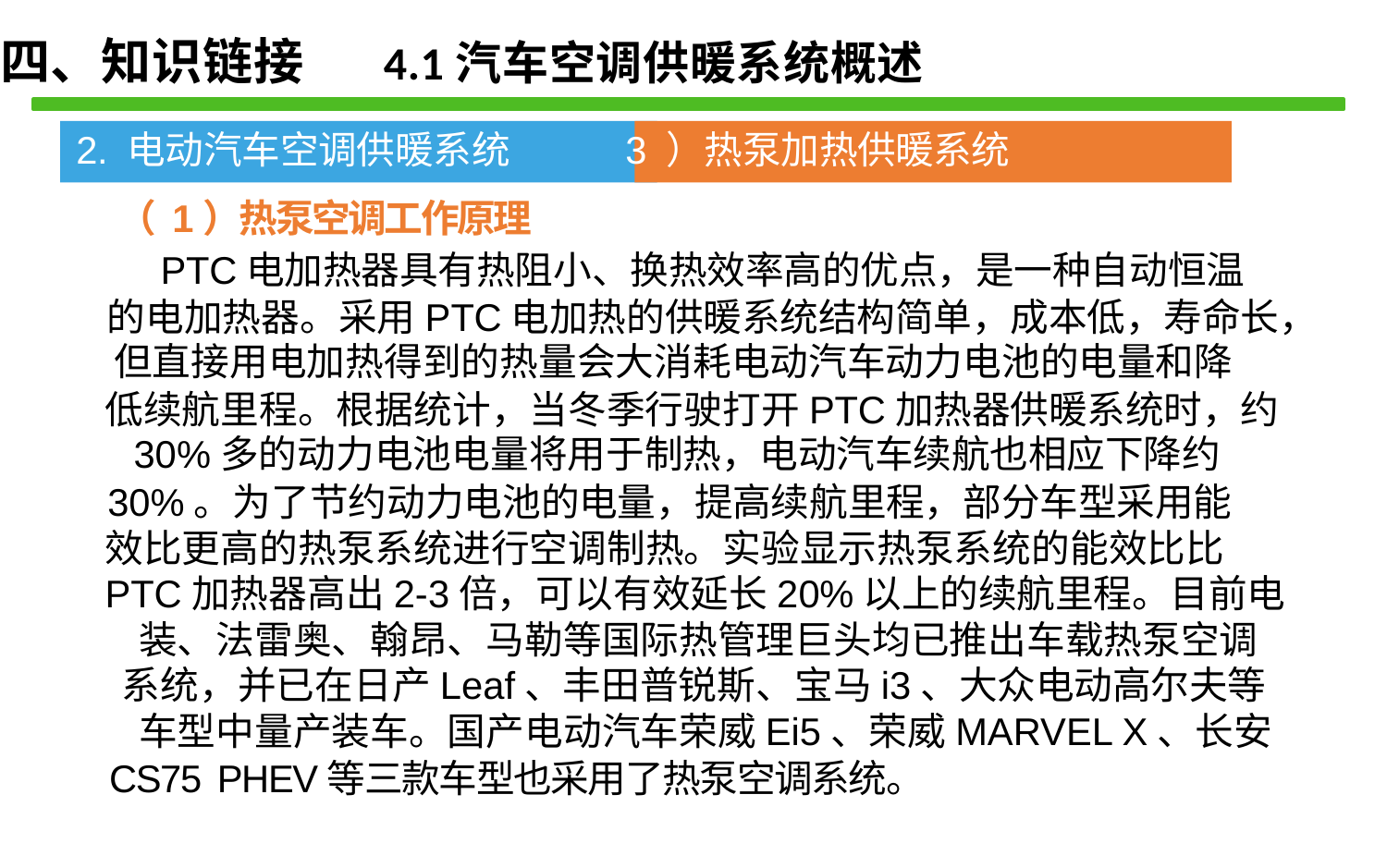

四、知识链接     4.1汽车空调供暖系统概述

2. 电动汽车空调供暖系统             3 ）热泵加热供暖系统

（ 1）热泵空调工作原理
PTC电加热器具有热阻小、换热效率高的优点，是一种自动恒温
的电加热器。采用PTC电加热的供暖系统结构简单，成本低，寿命长， 但直接用电加热得到的热量会大消耗电动汽车动力电池的电量和降
低续航里程。根据统计，当冬季行驶打开PTC加热器供暖系统时，约    30%多的动力电池电量将用于制热，电动汽车续航也相应下降约
30%。为了节约动力电池的电量，提高续航里程，部分车型采用能       效比更高的热泵系统进行空调制热。实验显示热泵系统的能效比比       PTC加热器高出2-3倍，可以有效延长20%以上的续航里程。目前电      装、法雷奥、翰昂、马勒等国际热管理巨头均已推出车载热泵空调       系统，并已在日产Leaf、丰田普锐斯、宝马i3、大众电动高尔夫等        车型中量产装车。国产电动汽车荣威Ei5、荣威MARVEL X、长安
CS75 PHEV等三款车型也采用了热泵空调系统。